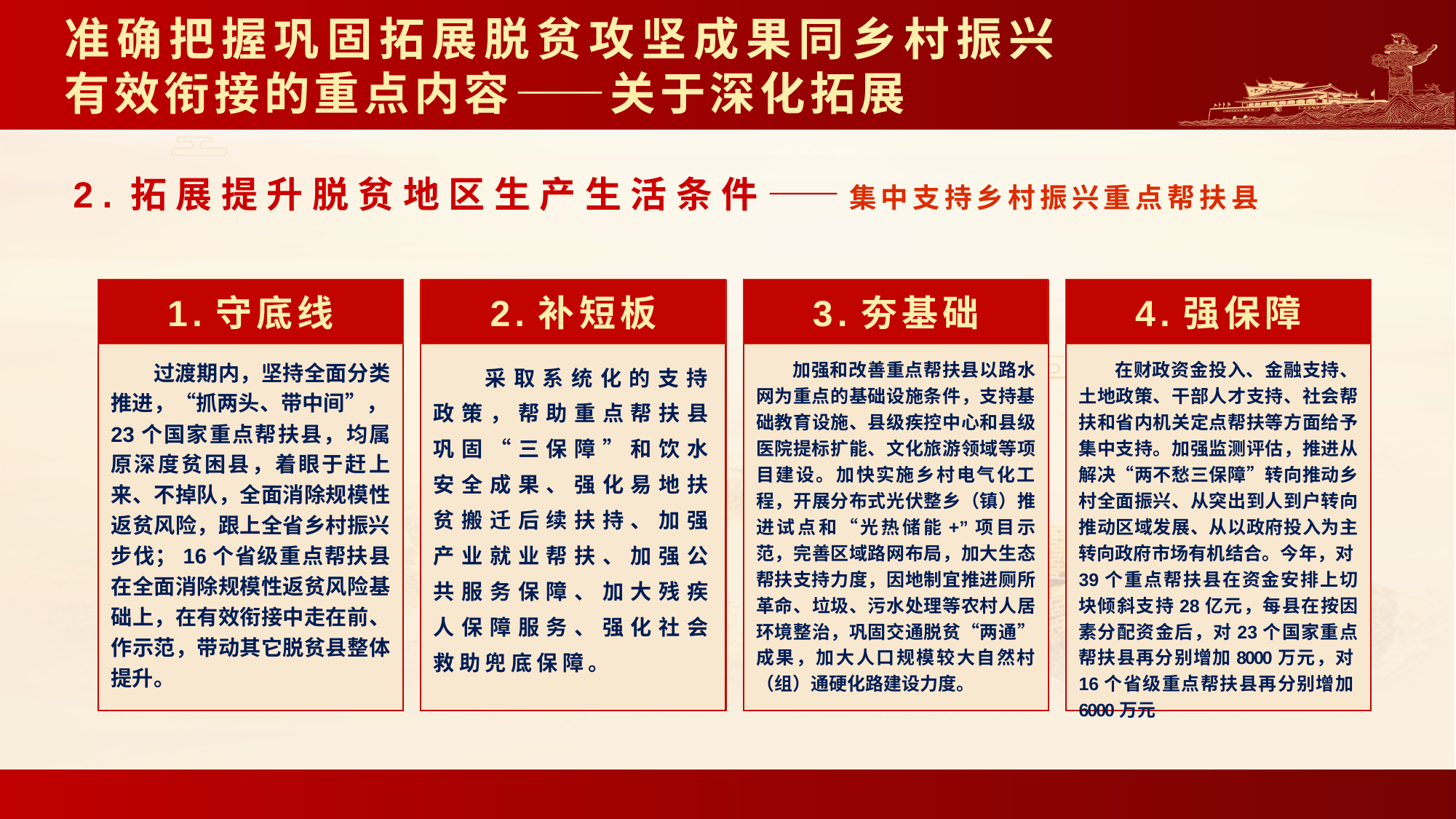

# 准确把握巩固拓展脱贫攻坚成果同乡村振兴有效衔接的重点内容——关于深化拓展
2.拓展提升脱贫地区生产生活条件——集中支持乡村振兴重点帮扶县
1.守底线
过渡期内，坚持全面分类推进，“抓两头、带中间”，23个国家重点帮扶县，均属原深度贫困县，着眼于赶上来、不掉队，全面消除规模性返贫风险，跟上全省乡村振兴步伐；16个省级重点帮扶县在全面消除规模性返贫风险基础上，在有效衔接中走在前、作示范，带动其它脱贫县整体提升。

2.补短板
采取系统化的支持政策，帮助重点帮扶县巩固“三保障”和饮水安全成果、强化易地扶贫搬迁后续扶持、加强产业就业帮扶、加强公共服务保障、加大残疾人保障服务、强化社会救助兜底保障。

3.夯基础

加强和改善重点帮扶县以路水网为重点的基础设施条件，支持基础教育设施、县级疾控中心和县级医院提标扩能、文化旅游领域等项目建设。加快实施乡村电气化工程，开展分布式光伏整乡（镇）推进试点和“光热储能+”项目示范，完善区域路网布局，加大生态帮扶支持力度，因地制宜推进厕所革命、垃圾、污水处理等农村人居环境整治，巩固交通脱贫“两通”成果，加大人口规模较大自然村（组）通硬化路建设力度。
4.强保障

在财政资金投入、金融支持、土地政策、干部人才支持、社会帮扶和省内机关定点帮扶等方面给予集中支持。加强监测评估，推进从解决“两不愁三保障”转向推动乡村全面振兴、从突出到人到户转向推动区域发展、从以政府投入为主转向政府市场有机结合。今年，对39个重点帮扶县在资金安排上切块倾斜支持28亿元，每县在按因素分配资金后，对23个国家重点帮扶县再分别增加8000万元，对16个省级重点帮扶县再分别增加6000万元